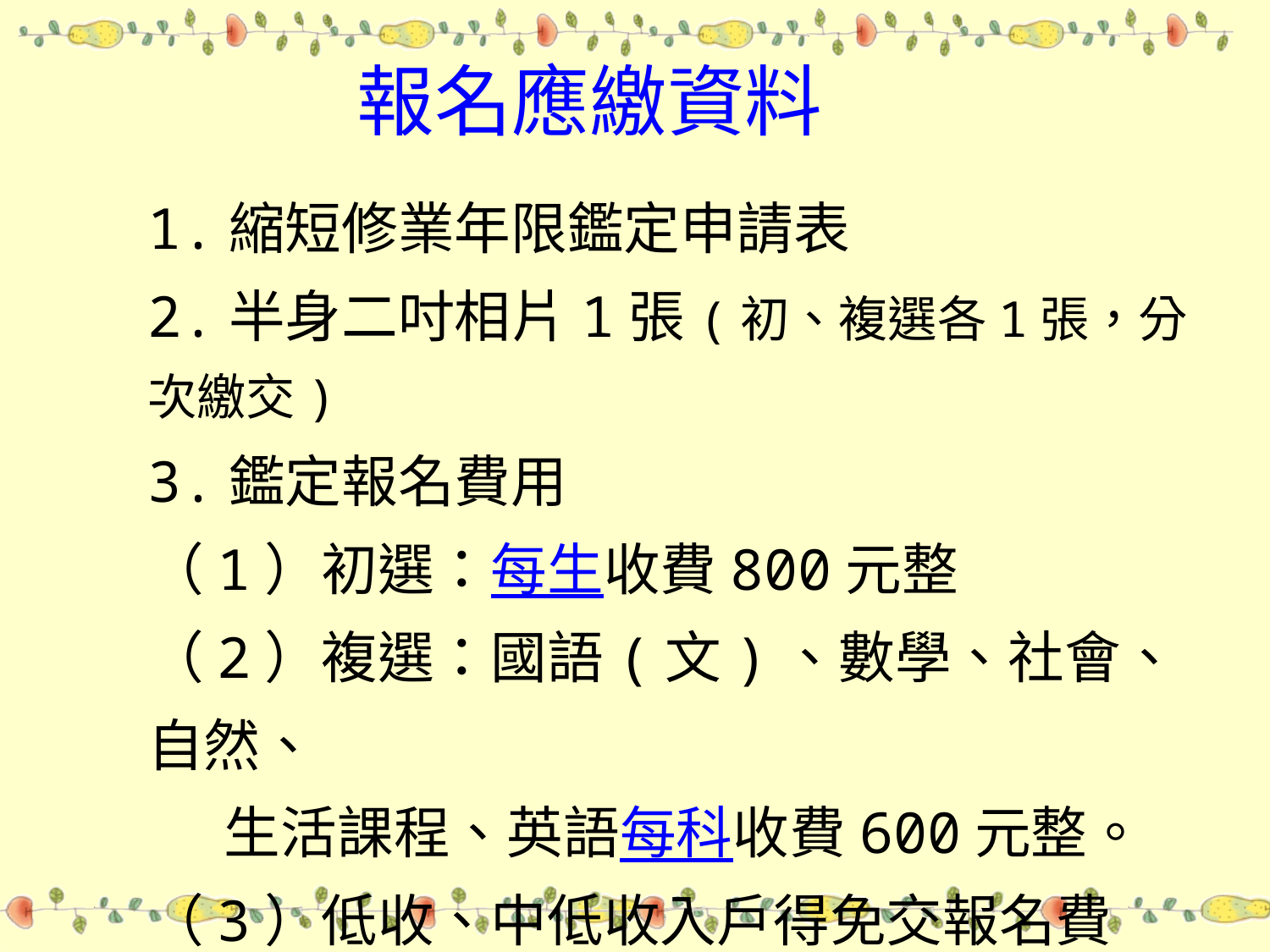

報名應繳資料
1.縮短修業年限鑑定申請表
2.半身二吋相片1張(初、複選各1張，分次繳交)
3.鑑定報名費用
（1）初選：每生收費800元整
（2）複選：國語(文)、數學、社會、自然、
     生活課程、英語每科收費600元整。
（3）低收、中低收入戶得免交報名費
(須附上區公所核發之報名時有效期限內證明文件）